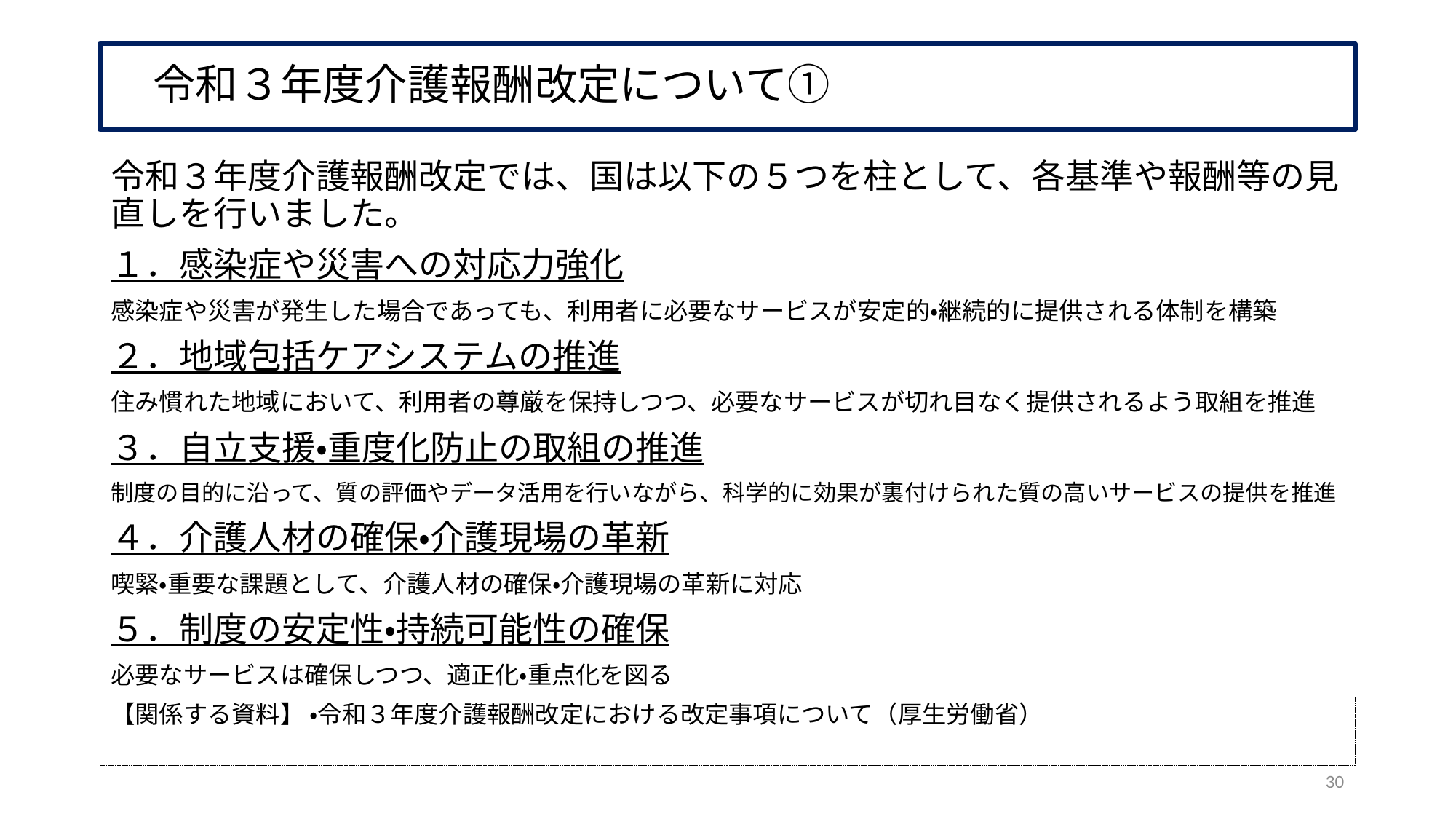

# 令和３年度介護報酬改定について①
令和３年度介護報酬改定では、国は以下の５つを柱として、各基準や報酬等の見直しを行いました。
１．感染症や災害への対応力強化
感染症や災害が発生した場合であっても、利用者に必要なサービスが安定的・継続的に提供される体制を構築
２．地域包括ケアシステムの推進
住み慣れた地域において、利用者の尊厳を保持しつつ、必要なサービスが切れ目なく提供されるよう取組を推進
３．自立支援・重度化防止の取組の推進
制度の目的に沿って、質の評価やデータ活用を行いながら、科学的に効果が裏付けられた質の高いサービスの提供を推進
４．介護人材の確保・介護現場の革新
喫緊・重要な課題として、介護人材の確保・介護現場の革新に対応
５．制度の安定性・持続可能性の確保
必要なサービスは確保しつつ、適正化・重点化を図る
【関係する資料】 ・令和３年度介護報酬改定における改定事項について（厚生労働省）
30